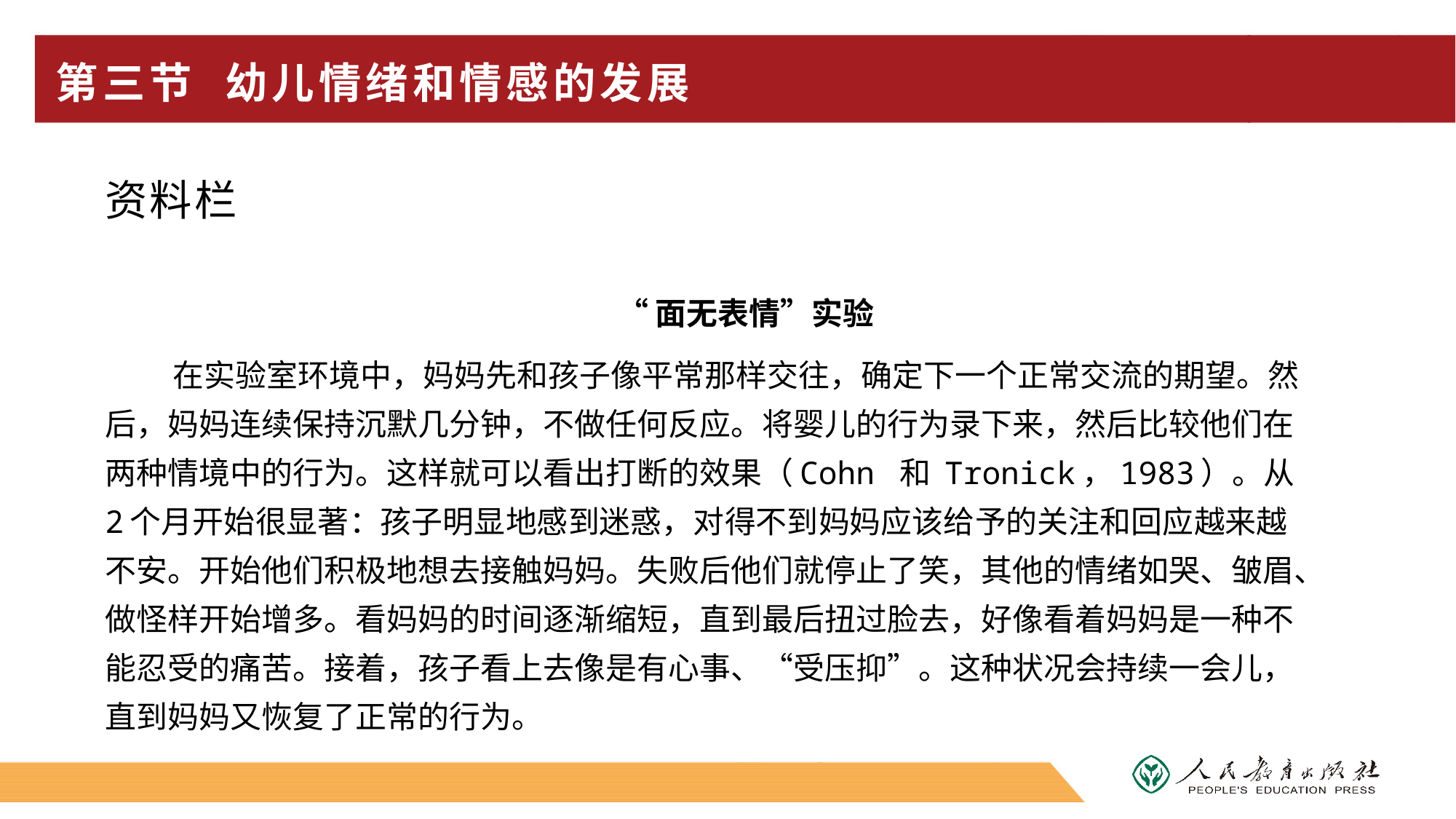

# 第三节  幼儿情绪和情感的发展
资料栏
“面无表情”实验
在实验室环境中，妈妈先和孩子像平常那样交往，确定下一个正常交流的期望。然后，妈妈连续保持沉默几分钟，不做任何反应。将婴儿的行为录下来，然后比较他们在两种情境中的行为。这样就可以看出打断的效果（Cohn 和 Tronick，1983）。从2个月开始很显著：孩子明显地感到迷惑，对得不到妈妈应该给予的关注和回应越来越不安。开始他们积极地想去接触妈妈。失败后他们就停止了笑，其他的情绪如哭、皱眉、做怪样开始增多。看妈妈的时间逐渐缩短，直到最后扭过脸去，好像看着妈妈是一种不能忍受的痛苦。接着，孩子看上去像是有心事、“受压抑”。这种状况会持续一会儿，直到妈妈又恢复了正常的行为。